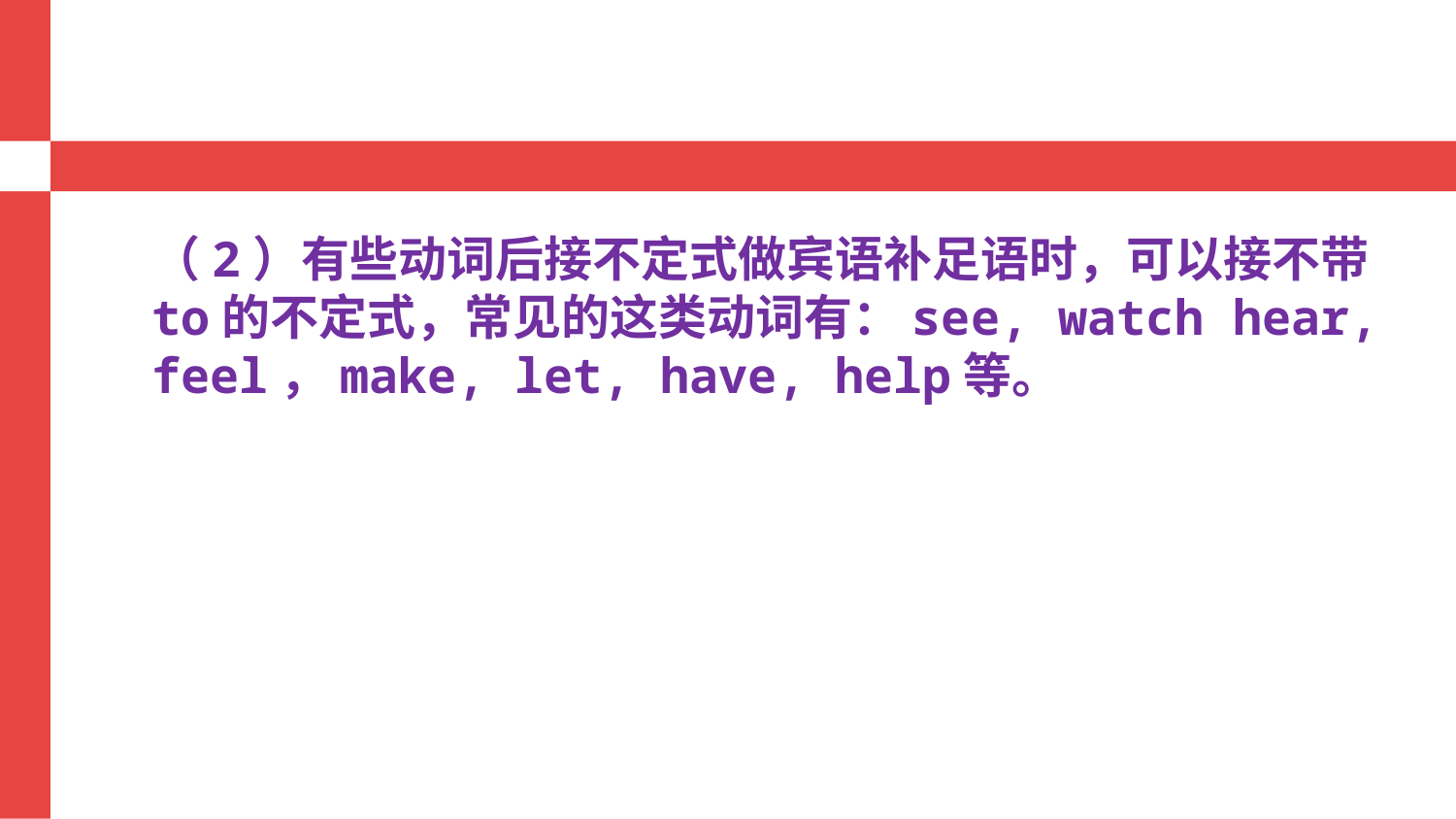

（2）有些动词后接不定式做宾语补足语时，可以接不带to的不定式，常见的这类动词有：see, watch hear, feel，make, let, have, help等。